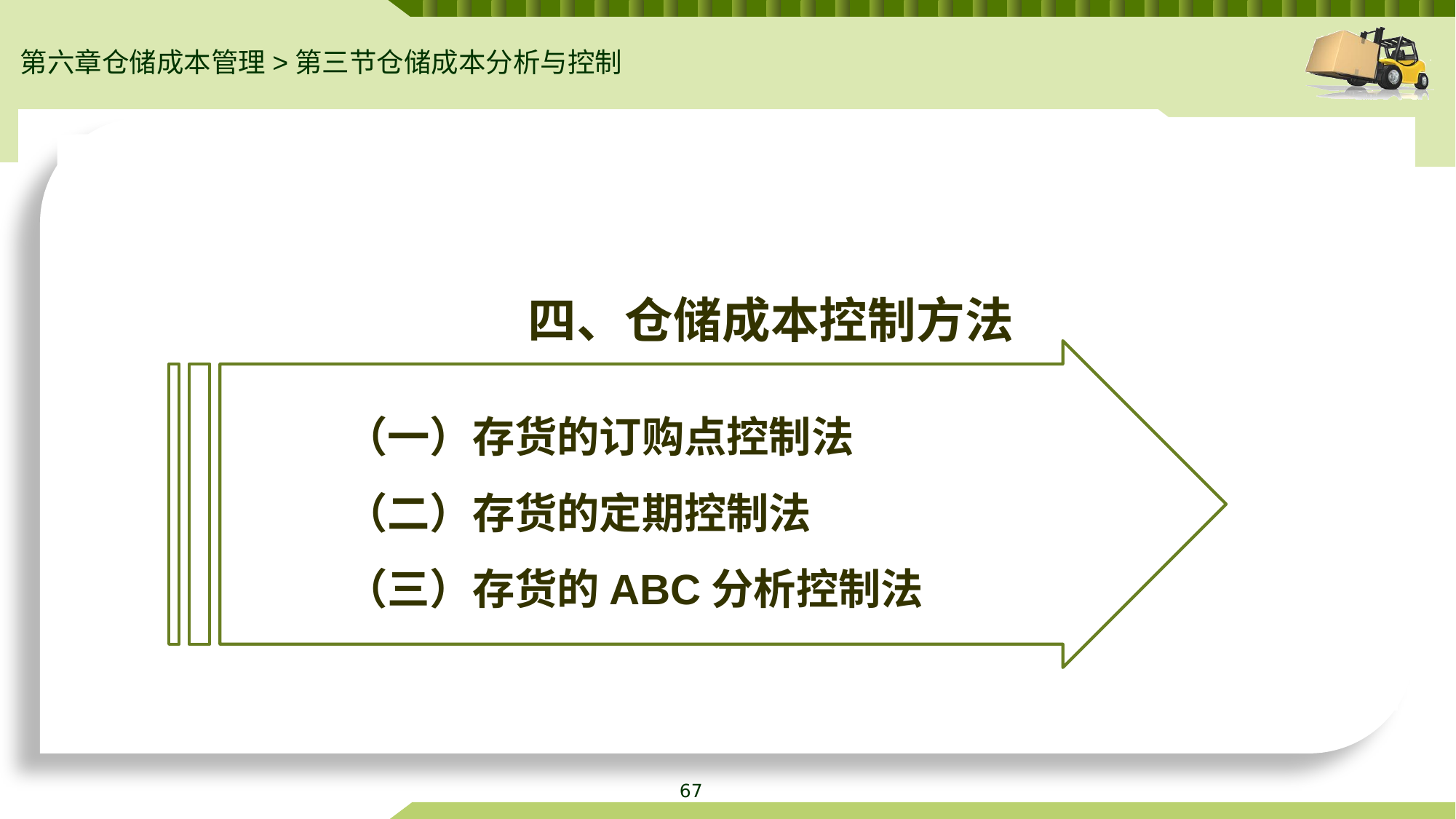

第六章仓储成本管理>第三节仓储成本分析与控制
四、仓储成本控制方法
（一）存货的订购点控制法
（二）存货的定期控制法
（三）存货的ABC分析控制法